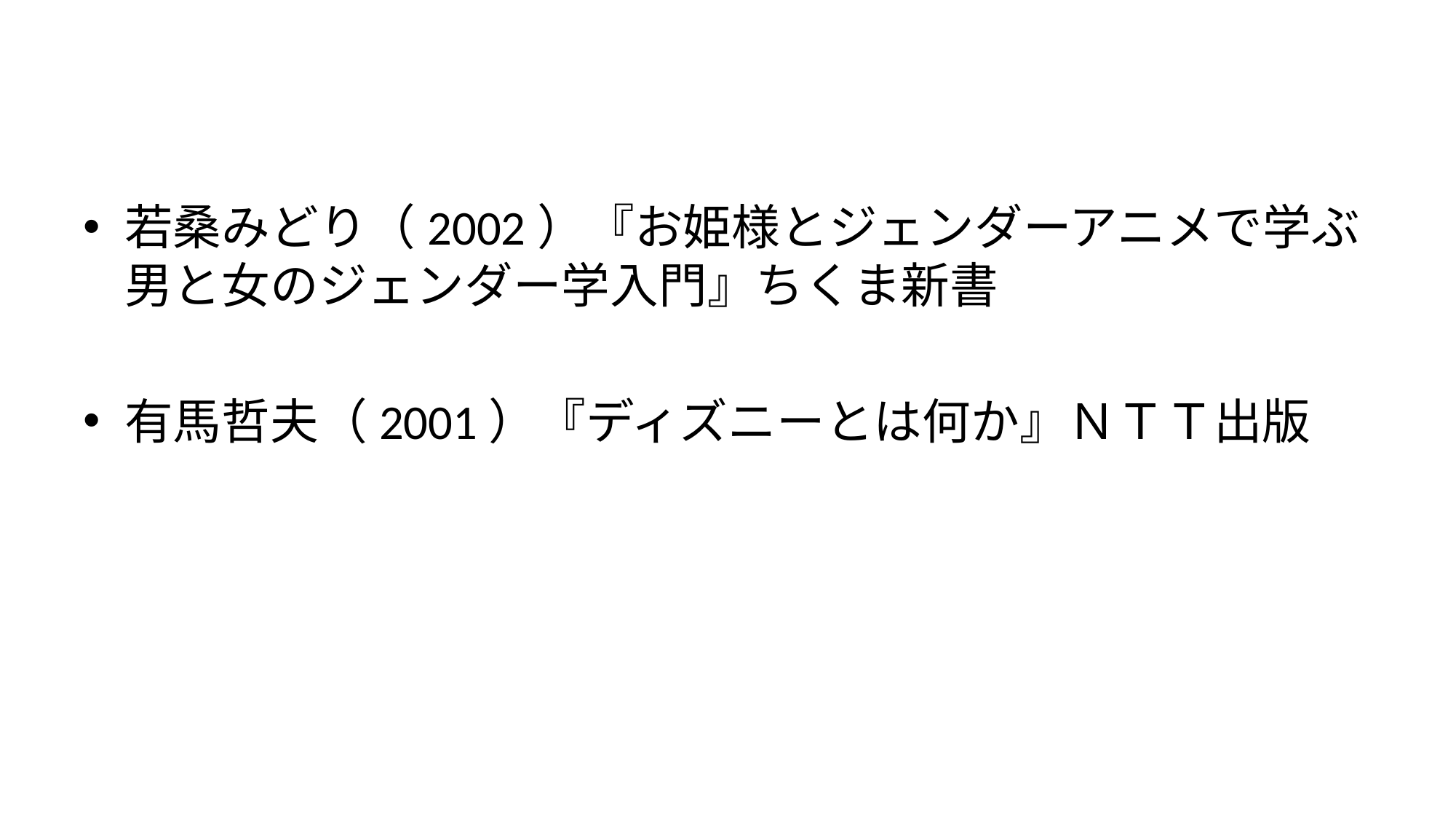

#
若桑みどり（2002）『お姫様とジェンダーアニメで学ぶ男と女のジェンダー学入門』ちくま新書

有馬哲夫（2001）『ディズニーとは何か』ＮＴＴ出版